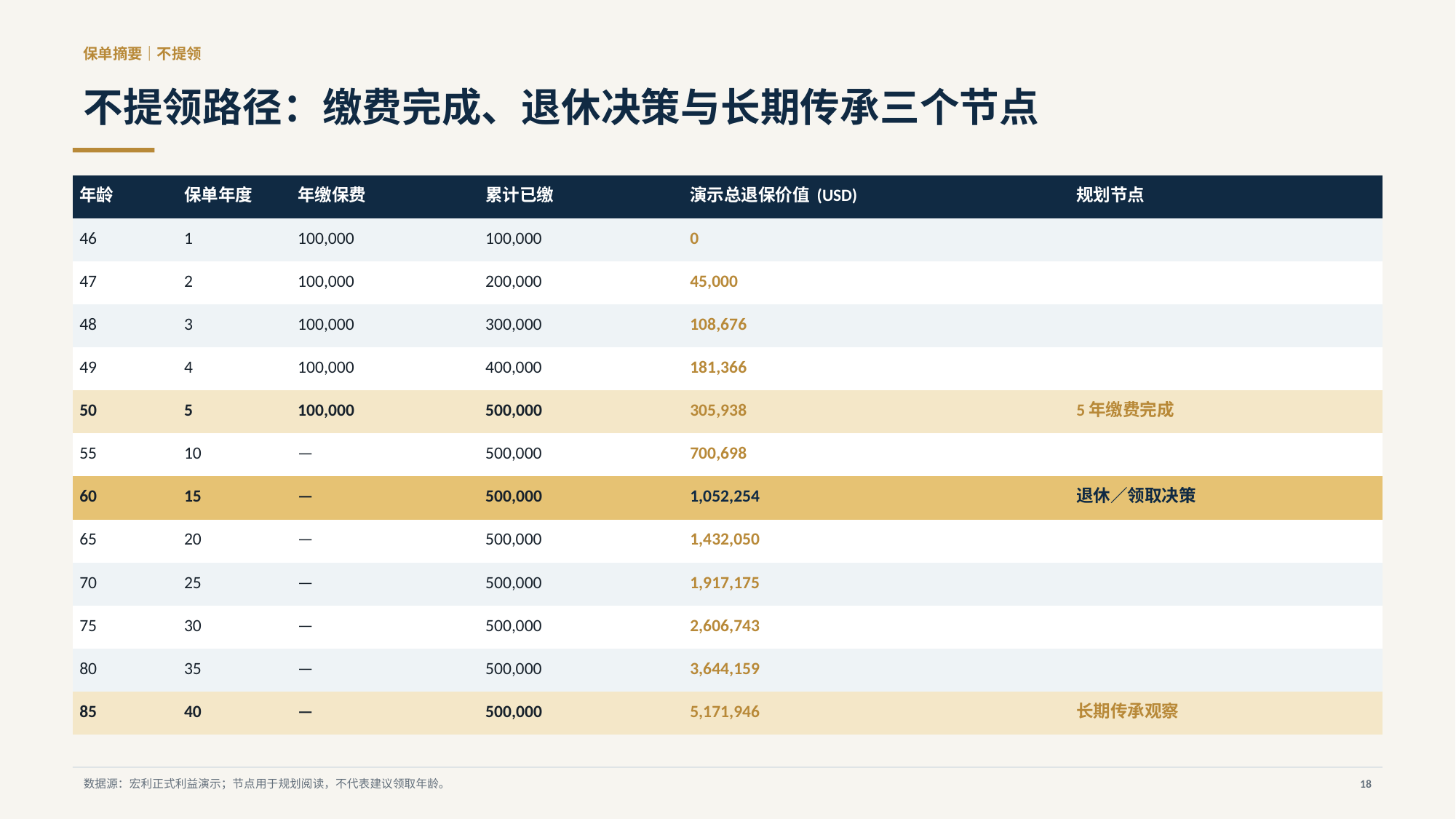

保单摘要｜不提领
不提领路径：缴费完成、退休决策与长期传承三个节点

| 年龄 | 保单年度 | 年缴保费 | 累计已缴 | 演示总退保价值 (USD) | 规划节点 |
| --- | --- | --- | --- | --- | --- |
| 46 | 1 | 100,000 | 100,000 | 0 |  |
| 47 | 2 | 100,000 | 200,000 | 45,000 |  |
| 48 | 3 | 100,000 | 300,000 | 108,676 |  |
| 49 | 4 | 100,000 | 400,000 | 181,366 |  |
| 50 | 5 | 100,000 | 500,000 | 305,938 | 5年缴费完成 |
| 55 | 10 | — | 500,000 | 700,698 |  |
| 60 | 15 | — | 500,000 | 1,052,254 | 退休／领取决策 |
| 65 | 20 | — | 500,000 | 1,432,050 |  |
| 70 | 25 | — | 500,000 | 1,917,175 |  |
| 75 | 30 | — | 500,000 | 2,606,743 |  |
| 80 | 35 | — | 500,000 | 3,644,159 |  |
| 85 | 40 | — | 500,000 | 5,171,946 | 长期传承观察 |

数据源：宏利正式利益演示；节点用于规划阅读，不代表建议领取年龄。
18